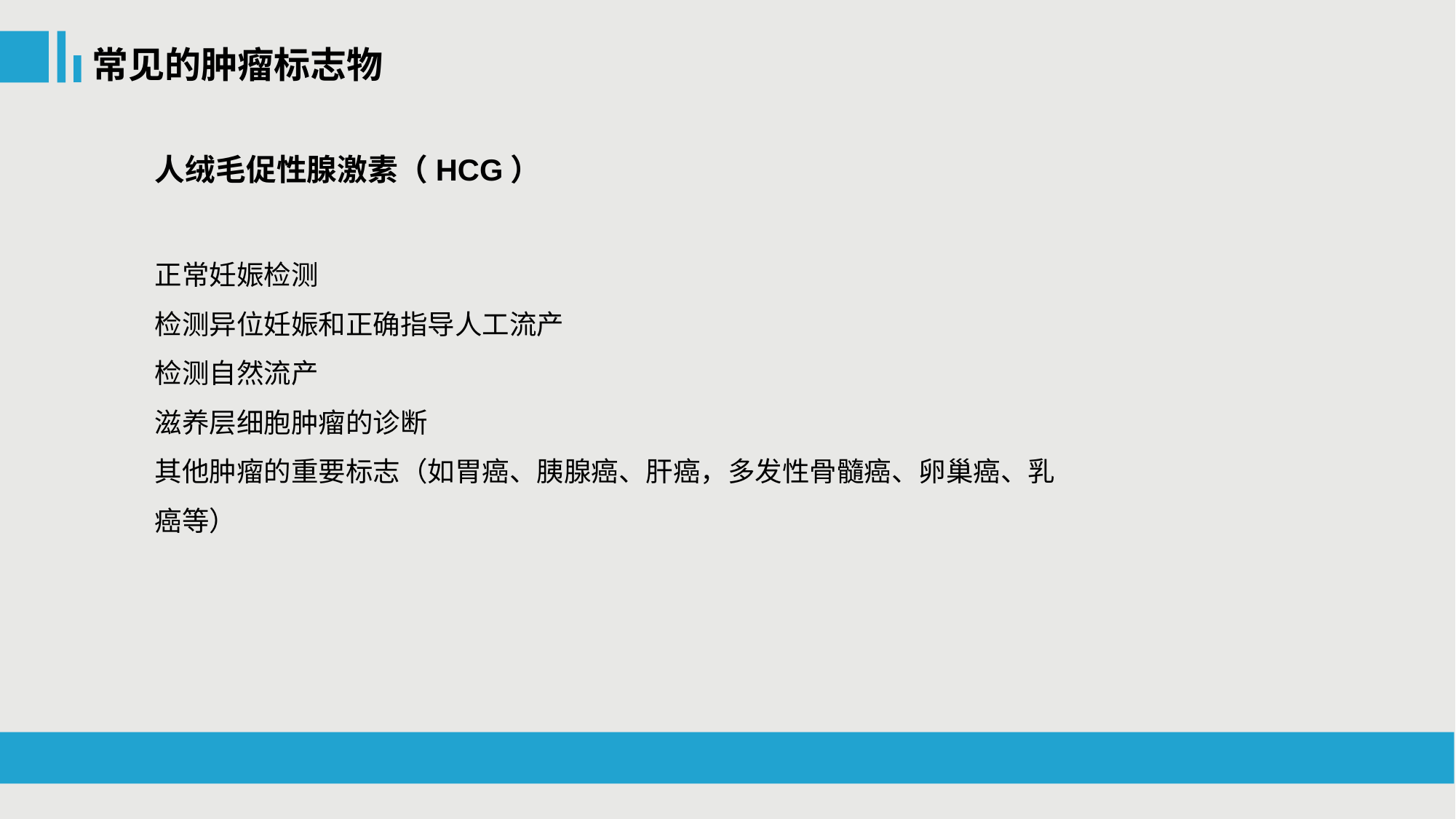

常见的肿瘤标志物

人绒毛促性腺激素（HCG）

正常妊娠检测
检测异位妊娠和正确指导人工流产
检测自然流产
滋养层细胞肿瘤的诊断
其他肿瘤的重要标志（如胃癌、胰腺癌、肝癌，多发性骨髓癌、卵巢癌、乳癌等）